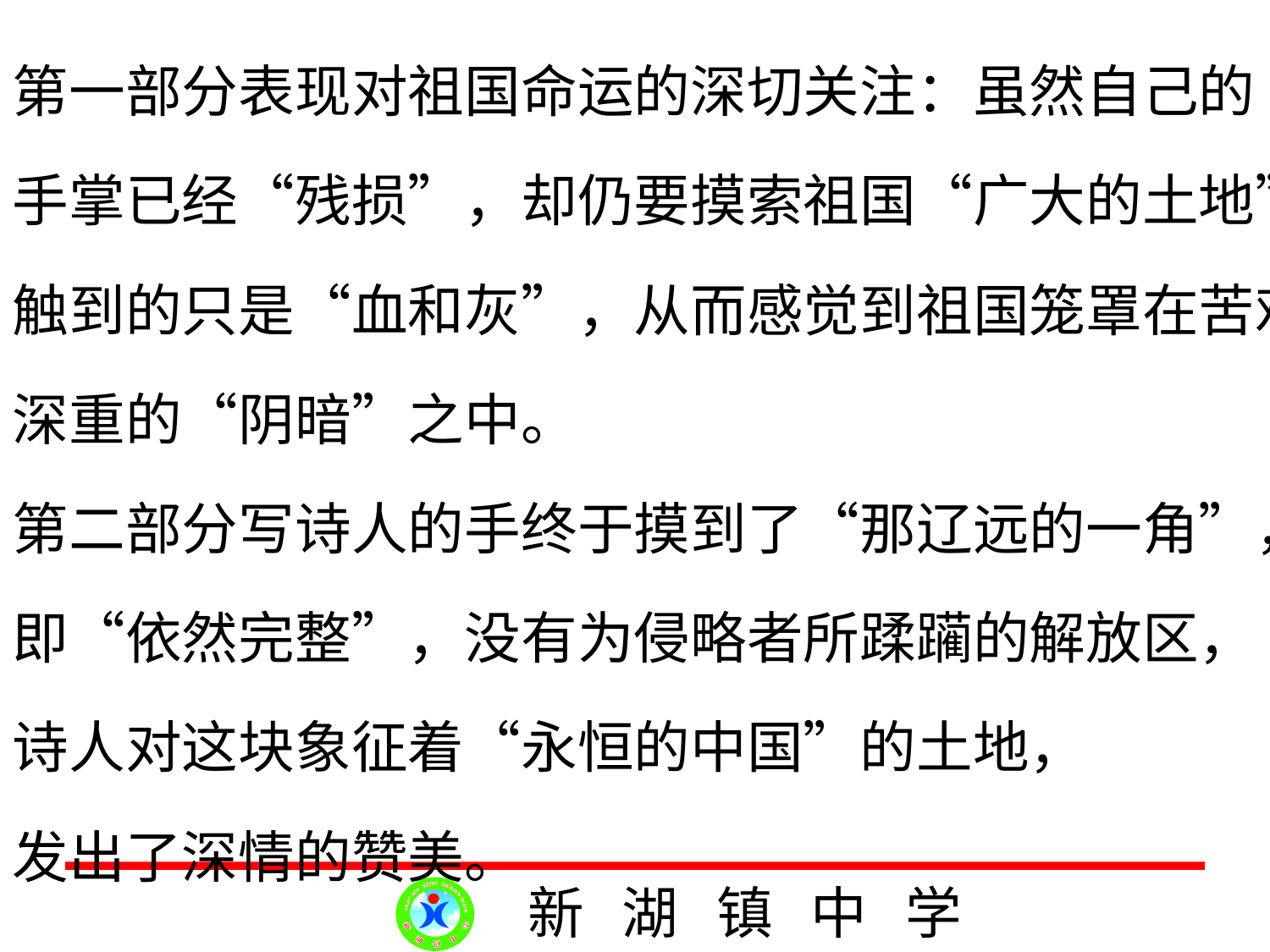

第一部分表现对祖国命运的深切关注：虽然自己的
手掌已经“残损”，却仍要摸索祖国“广大的土地”，
触到的只是“血和灰”，从而感觉到祖国笼罩在苦难
深重的“阴暗”之中。
第二部分写诗人的手终于摸到了“那辽远的一角”，
即“依然完整”，没有为侵略者所蹂躏的解放区，
诗人对这块象征着“永恒的中国”的土地，
发出了深情的赞美。